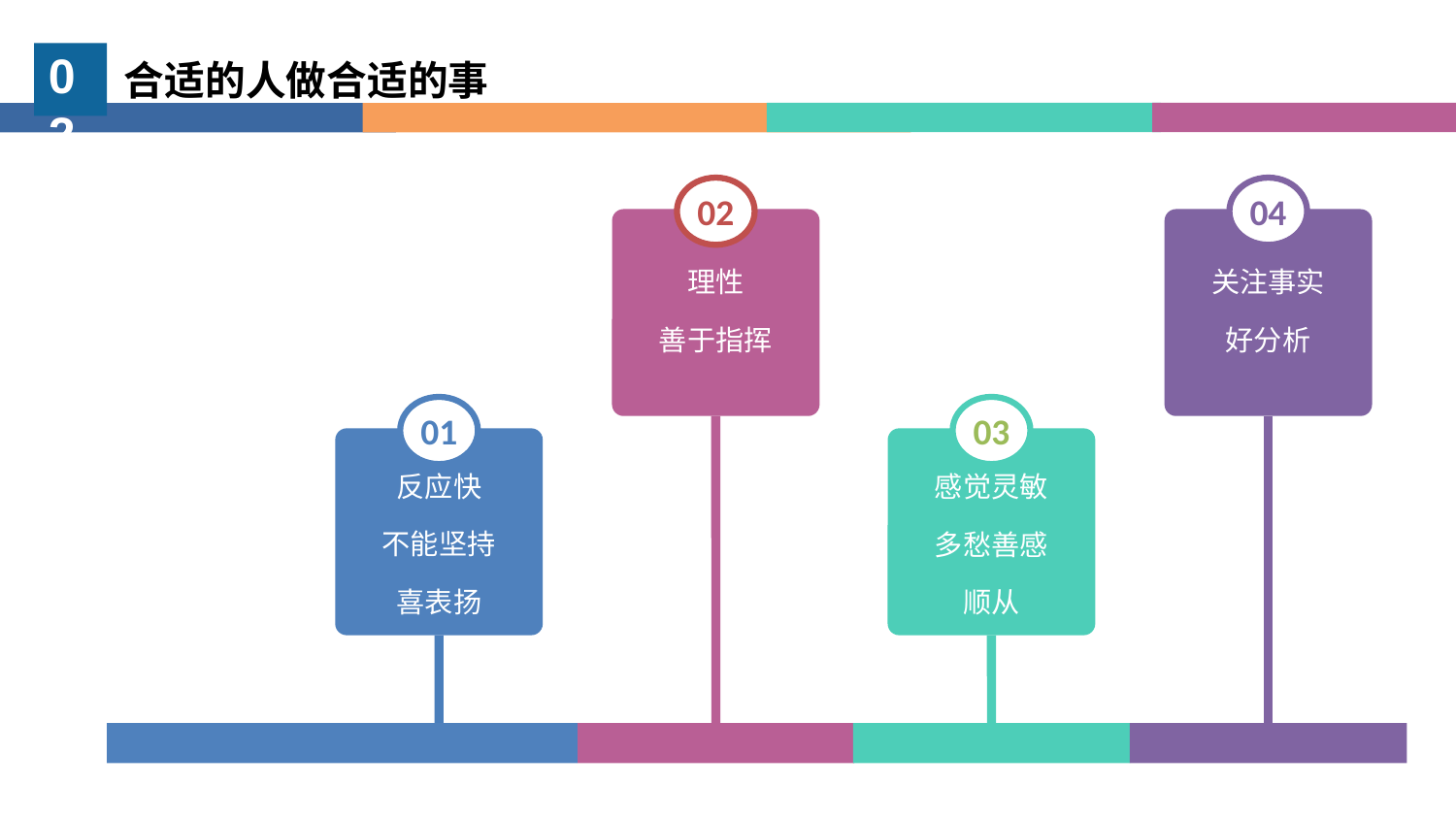

02

合适的人做合适的事
02
04

理性
善于指挥
关注事实
好分析
01
03

反应快
不能坚持
喜表扬

感觉灵敏
多愁善感
顺从